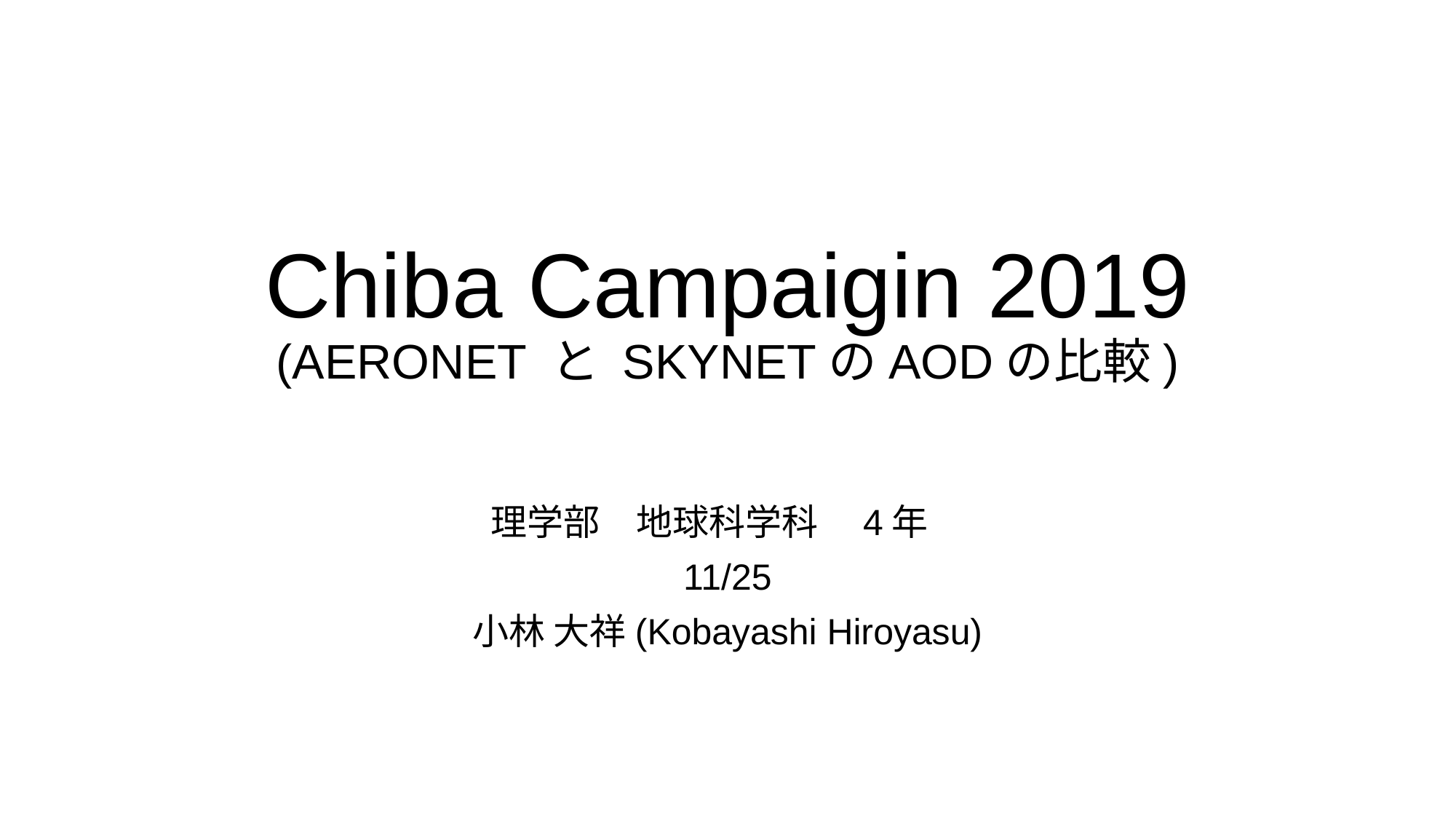

# Chiba Campaigin 2019 (AERONET と SKYNETのAODの比較)
理学部　地球科学科　4年
11/25
小林 大祥(Kobayashi Hiroyasu)